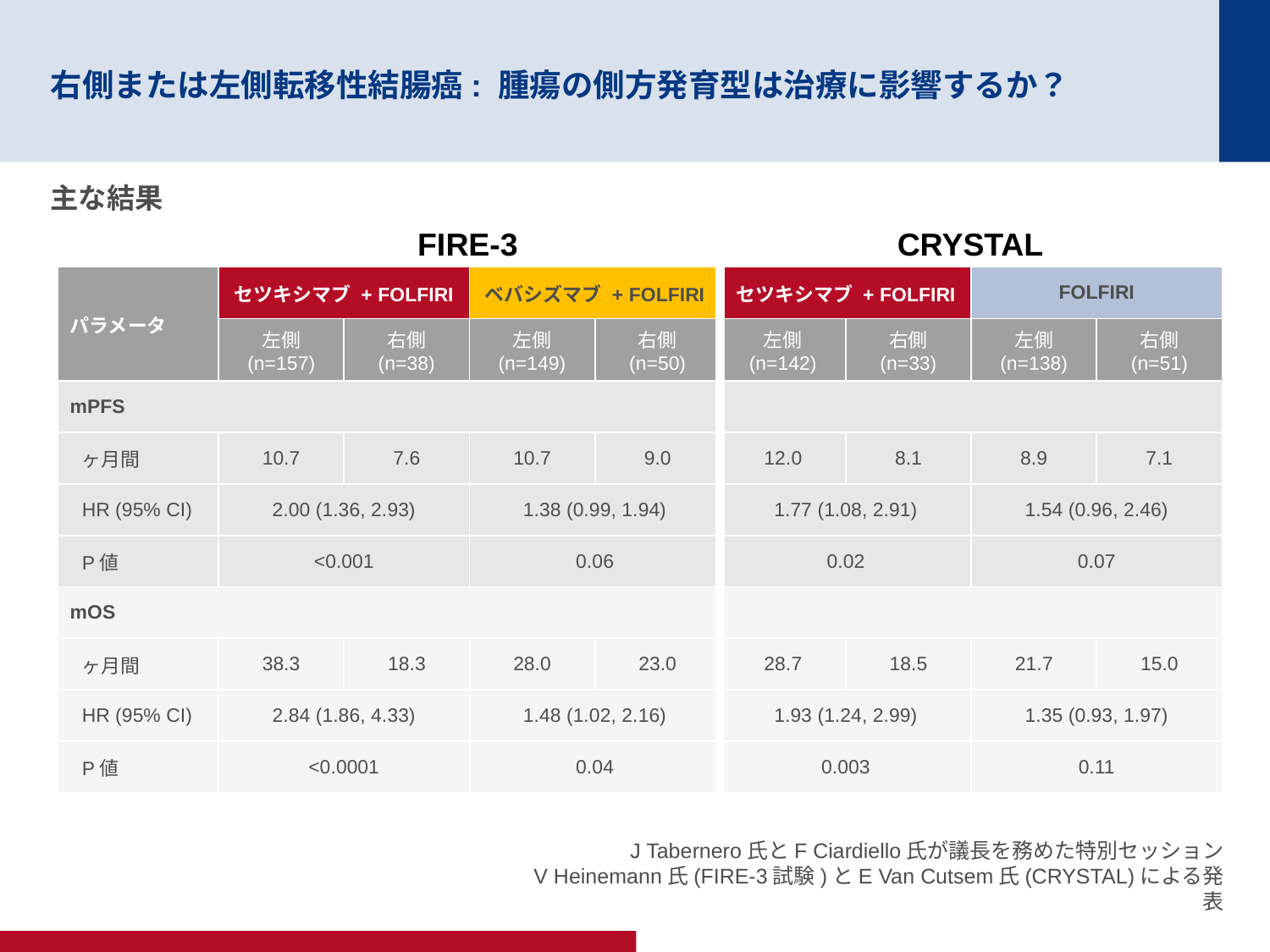

# 右側または左側転移性結腸癌: 腫瘍の側方発育型は治療に影響するか？
主な結果
FIRE-3
CRYSTAL
| パラメータ | セツキシマブ + FOLFIRI |  | ベバシズマブ + FOLFIRI |  | セツキシマブ + FOLFIRI |  | FOLFIRI |  |
| --- | --- | --- | --- | --- | --- | --- | --- | --- |
|  | 左側 (n=157) | 右側 (n=38) | 左側 (n=149) | 右側 (n=50) | 左側 (n=142) | 右側 (n=33) | 左側 (n=138) | 右側 (n=51) |
| mPFS |  |  |  |  |  |  |  |  |
| ヶ月間 | 10.7 | 7.6 | 10.7 | 9.0 | 12.0 | 8.1 | 8.9 | 7.1 |
| HR (95% CI) | 2.00 (1.36, 2.93) |  | 1.38 (0.99, 1.94) |  | 1.77 (1.08, 2.91) |  | 1.54 (0.96, 2.46) |  |
| P値 | <0.001 |  | 0.06 |  | 0.02 |  | 0.07 |  |
| mOS |  |  |  |  |  |  |  |  |
| ヶ月間 | 38.3 | 18.3 | 28.0 | 23.0 | 28.7 | 18.5 | 21.7 | 15.0 |
| HR (95% CI) | 2.84 (1.86, 4.33) |  | 1.48 (1.02, 2.16) |  | 1.93 (1.24, 2.99) |  | 1.35 (0.93, 1.97) |  |
| P値 | <0.0001 |  | 0.04 |  | 0.003 |  | 0.11 |  |
J Tabernero氏とF Ciardiello氏が議長を務めた特別セッション
V Heinemann氏(FIRE-3試験)とE Van Cutsem氏(CRYSTAL)による発表